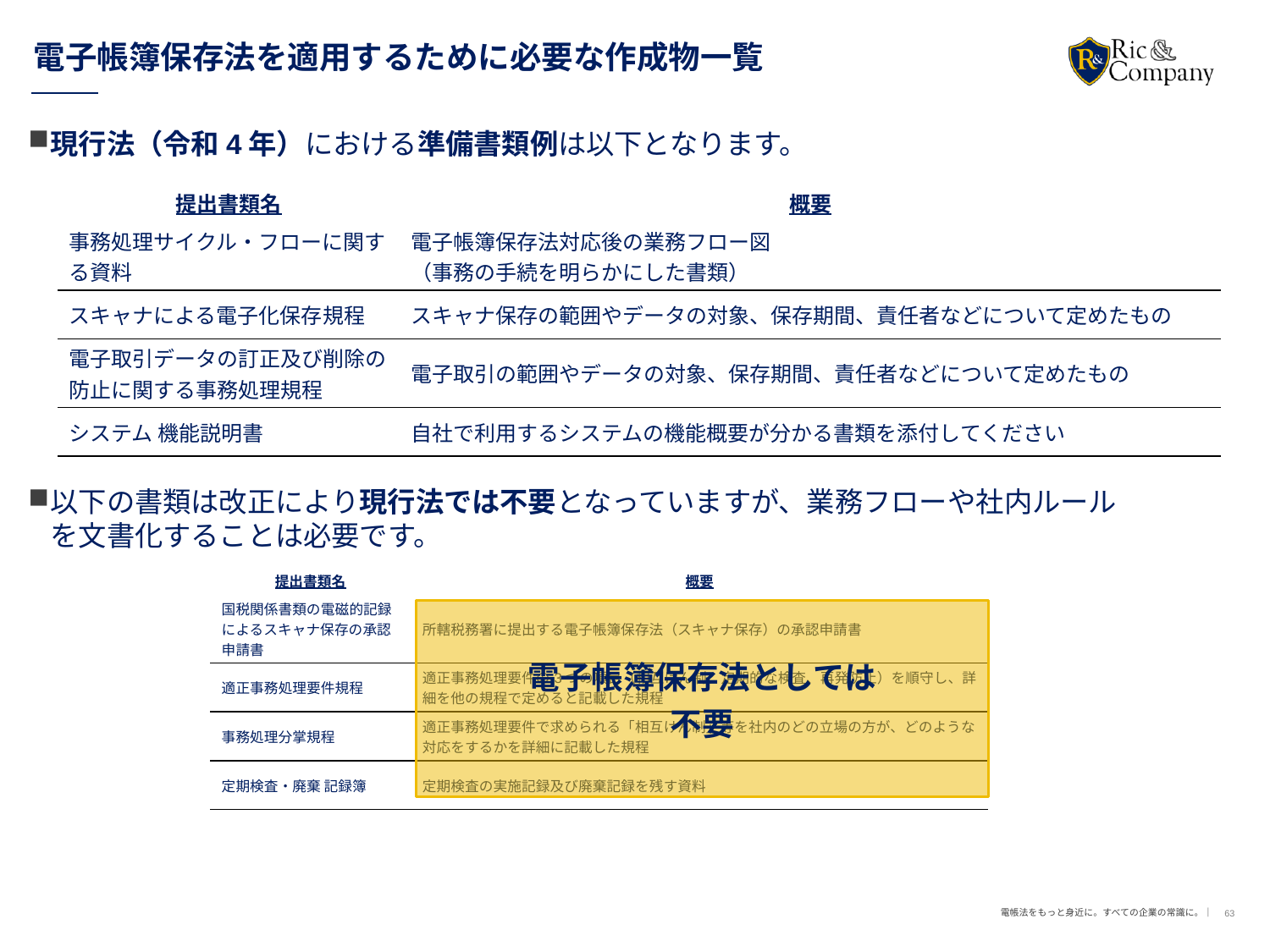

# 電子帳簿保存法を適用するために必要な作成物一覧
現行法（令和4年）における準備書類例は以下となります。
| 提出書類名 | 概要 |
| --- | --- |
| 事務処理サイクル・フローに関する資料 | 電子帳簿保存法対応後の業務フロー図 （事務の手続を明らかにした書類） |
| スキャナによる電子化保存規程 | スキャナ保存の範囲やデータの対象、保存期間、責任者などについて定めたもの |
| 電子取引データの訂正及び削除の防止に関する事務処理規程 | 電子取引の範囲やデータの対象、保存期間、責任者などについて定めたもの |
| システム 機能説明書 | 自社で利用するシステムの機能概要が分かる書類を添付してください |
以下の書類は改正により現行法では不要となっていますが、業務フローや社内ルールを文書化することは必要です。
| 提出書類名 | 概要 |
| --- | --- |
| 国税関係書類の電磁的記録によるスキャナ保存の承認申請書 | 所轄税務署に提出する電子帳簿保存法（スキャナ保存）の承認申請書 |
| 適正事務処理要件規程 | 適正事務処理要件の3つの項目（相互けん制、定期的な検査、再発防止）を順守し、詳細を他の規程で定めると記載した規程 |
| 事務処理分掌規程 | 適正事務処理要件で求められる「相互けん制」等を社内のどの立場の方が、どのような対応をするかを詳細に記載した規程 |
| 定期検査・廃棄 記録簿 | 定期検査の実施記録及び廃棄記録を残す資料 |
電子帳簿保存法としては
不要